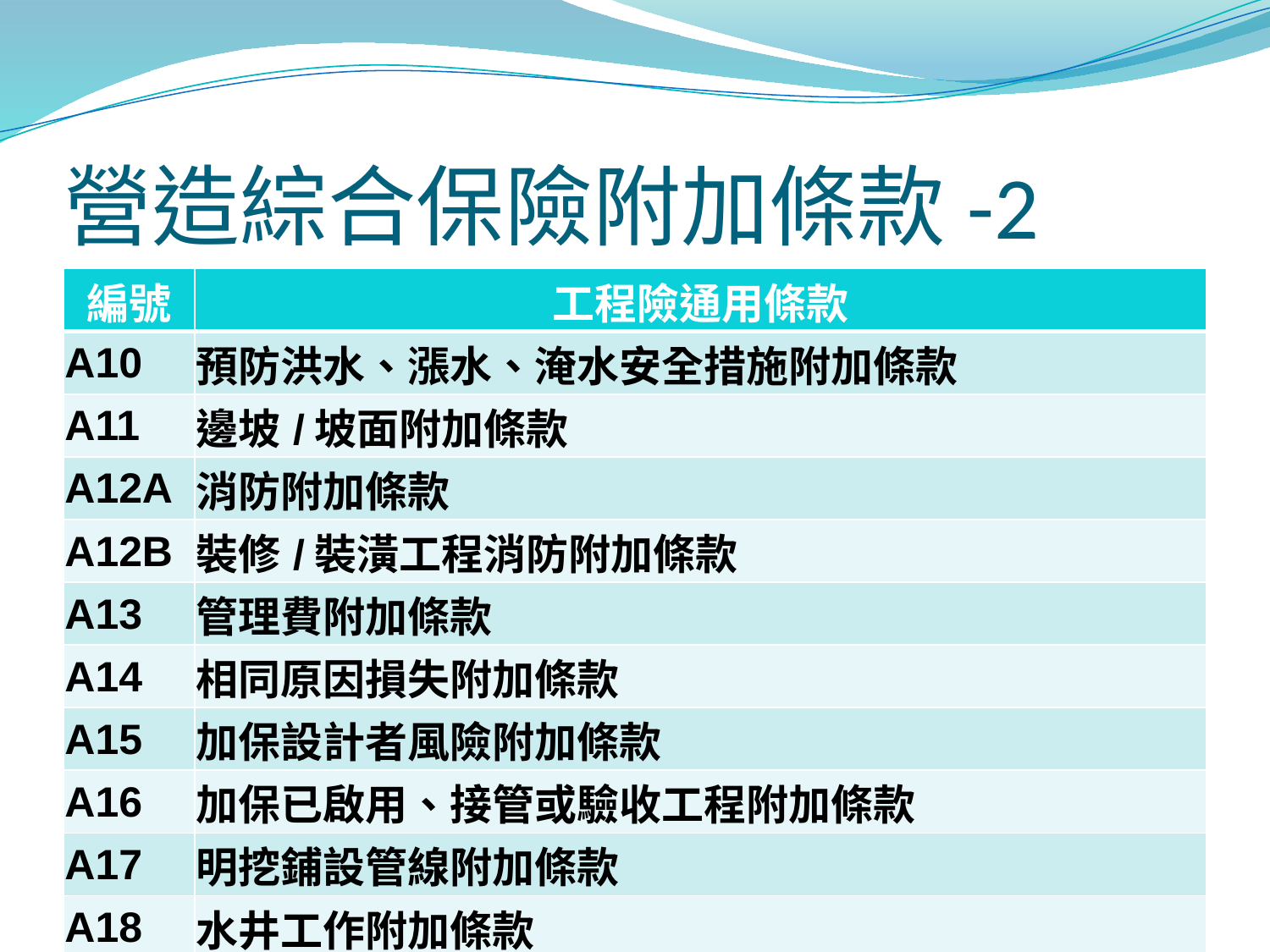

# 營造綜合保險附加條款-2
| 編號 | 工程險通用條款 |
| --- | --- |
| A10 | 預防洪水、漲水、淹水安全措施附加條款 |
| A11 | 邊坡/坡面附加條款 |
| A12A | 消防附加條款 |
| A12B | 裝修/裝潢工程消防附加條款 |
| A13 | 管理費附加條款 |
| A14 | 相同原因損失附加條款 |
| A15 | 加保設計者風險附加條款 |
| A16 | 加保已啟用、接管或驗收工程附加條款 |
| A17 | 明挖鋪設管線附加條款 |
| A18 | 水井工作附加條款 |
132